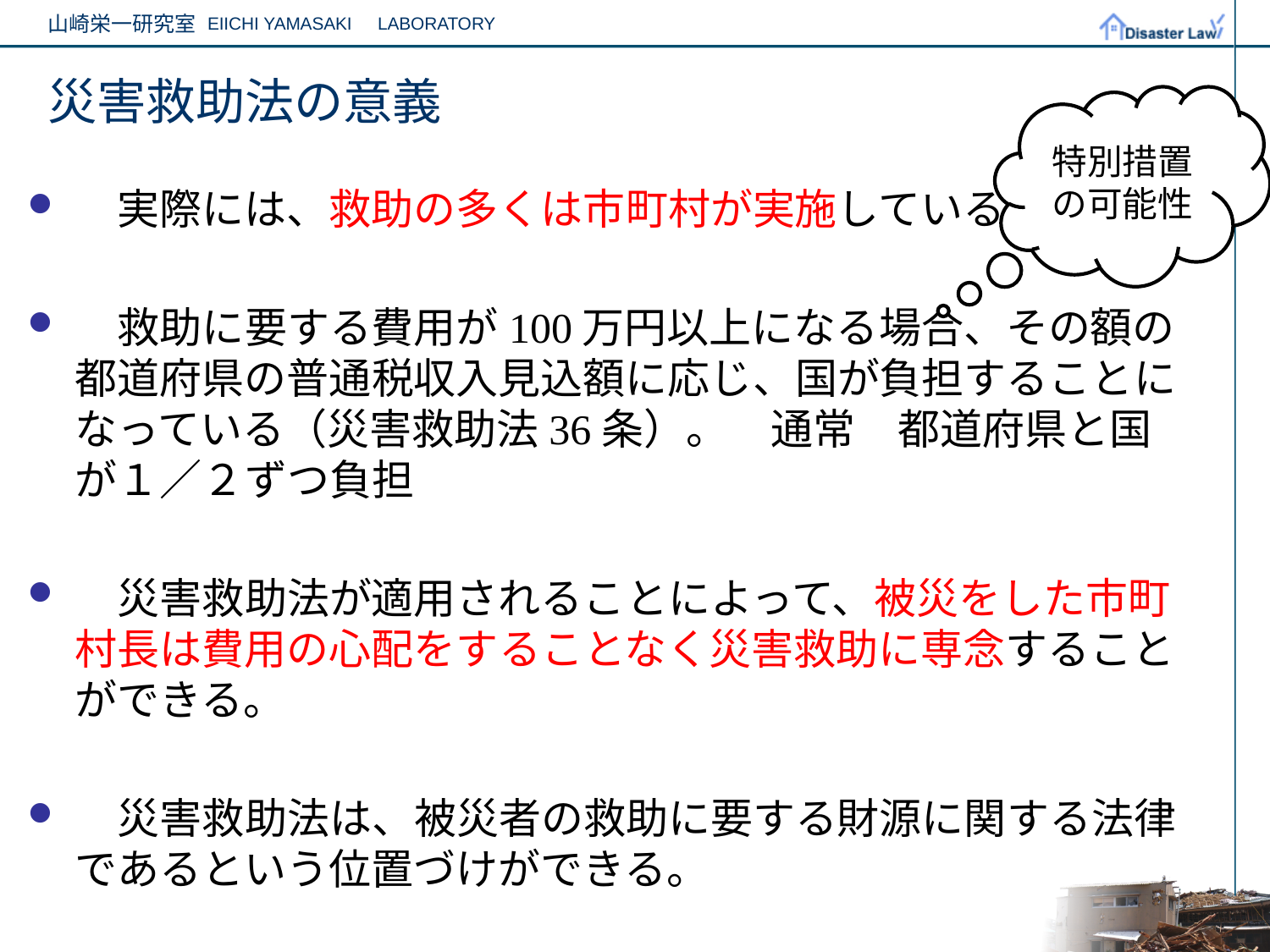

# 災害救助法の意義
特別措置の可能性
　実際には、救助の多くは市町村が実施している。

　救助に要する費用が100万円以上になる場合、その額の都道府県の普通税収入見込額に応じ、国が負担することになっている（災害救助法36条）。　通常　都道府県と国が１／２ずつ負担

　災害救助法が適用されることによって、被災をした市町村長は費用の心配をすることなく災害救助に専念することができる。

　災害救助法は、被災者の救助に要する財源に関する法律であるという位置づけができる。